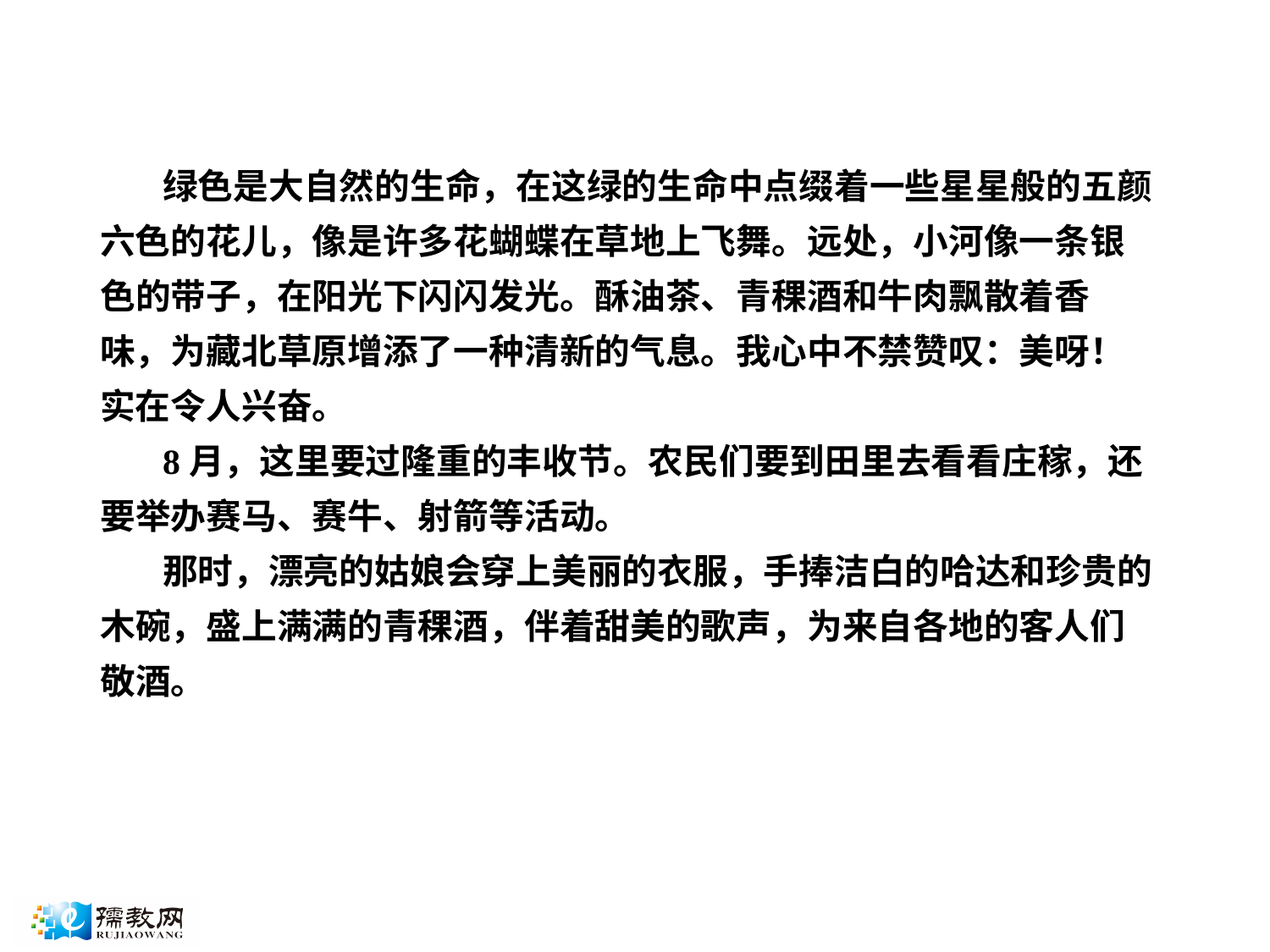

绿色是大自然的生命，在这绿的生命中点缀着一些星星般的五颜六色的花儿，像是许多花蝴蝶在草地上飞舞。远处，小河像一条银色的带子，在阳光下闪闪发光。酥油茶、青稞酒和牛肉飘散着香味，为藏北草原增添了一种清新的气息。我心中不禁赞叹：美呀！实在令人兴奋。
8月，这里要过隆重的丰收节。农民们要到田里去看看庄稼，还要举办赛马、赛牛、射箭等活动。
那时，漂亮的姑娘会穿上美丽的衣服，手捧洁白的哈达和珍贵的木碗，盛上满满的青稞酒，伴着甜美的歌声，为来自各地的客人们敬酒。